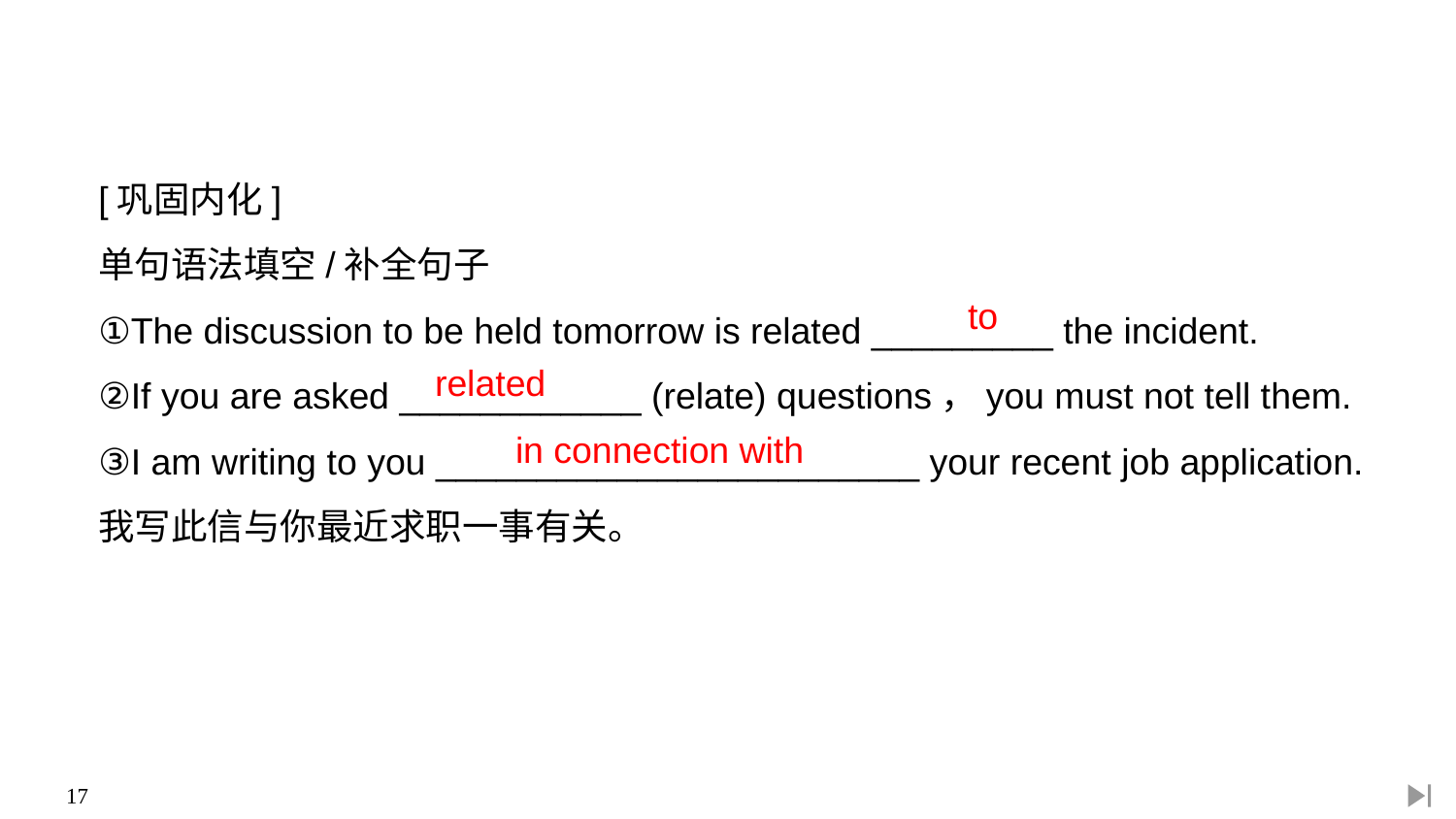

[巩固内化]
单句语法填空/补全句子
①The discussion to be held tomorrow is related _________ the incident.
②If you are asked ____________ (relate) questions，you must not tell them.
③I am writing to you ________________________ your recent job application.
我写此信与你最近求职一事有关。
to
related
in connection with